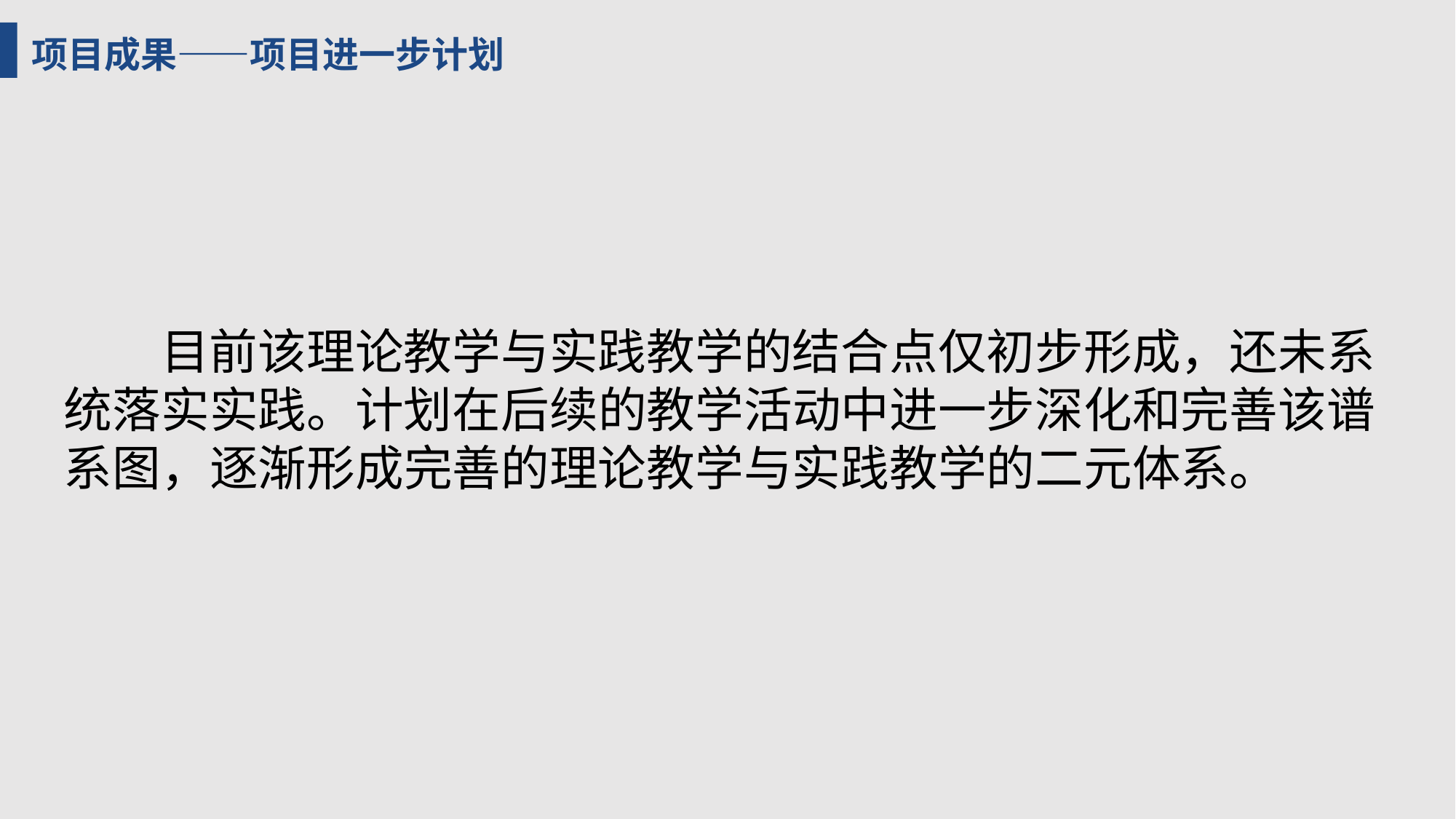

项目成果——项目进一步计划
目前该理论教学与实践教学的结合点仅初步形成，还未系统落实实践。计划在后续的教学活动中进一步深化和完善该谱系图，逐渐形成完善的理论教学与实践教学的二元体系。